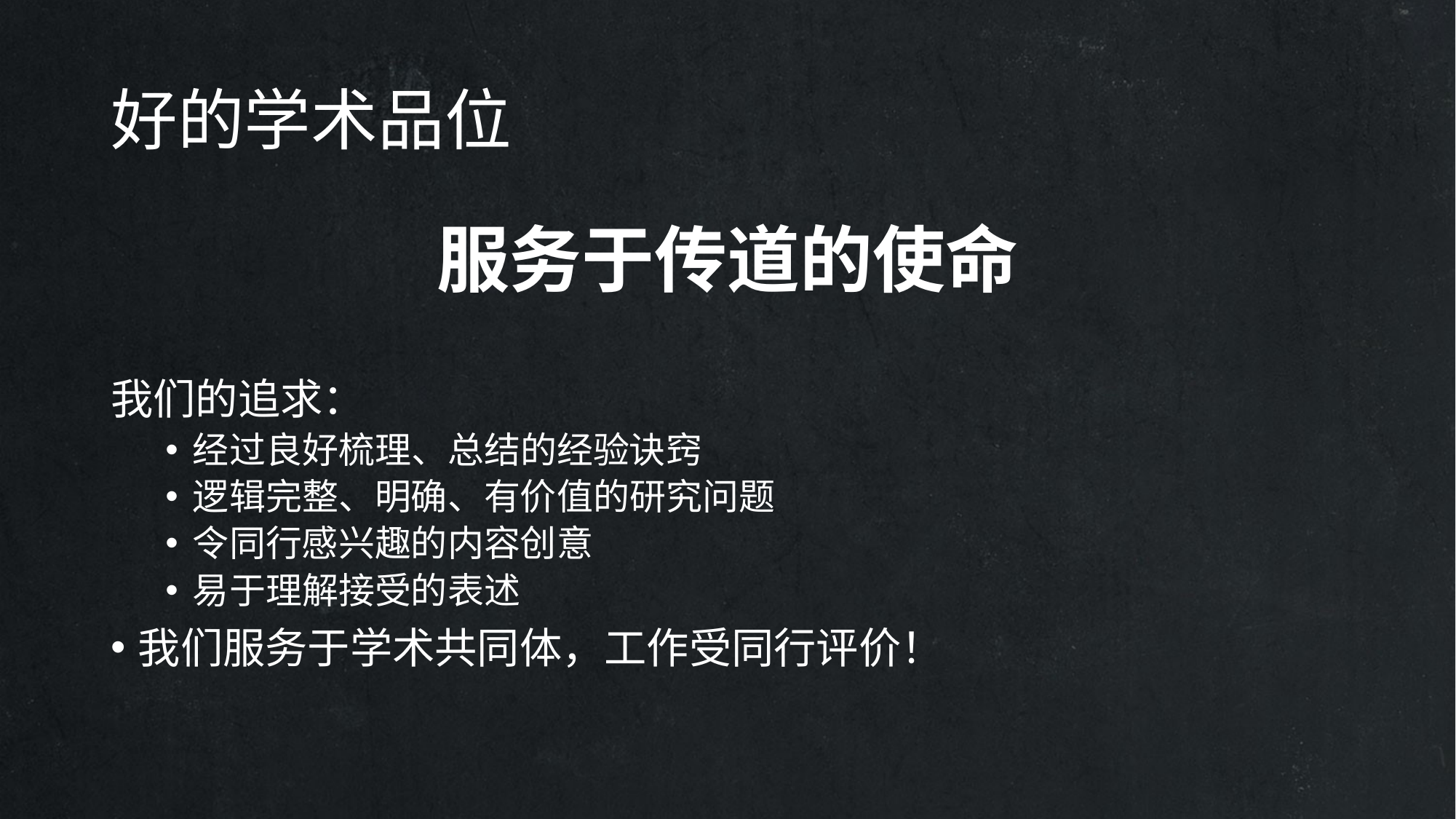

# 好的学术品位
服务于传道的使命

我们的追求：
经过良好梳理、总结的经验诀窍
逻辑完整、明确、有价值的研究问题
令同行感兴趣的内容创意
易于理解接受的表述
我们服务于学术共同体，工作受同行评价！